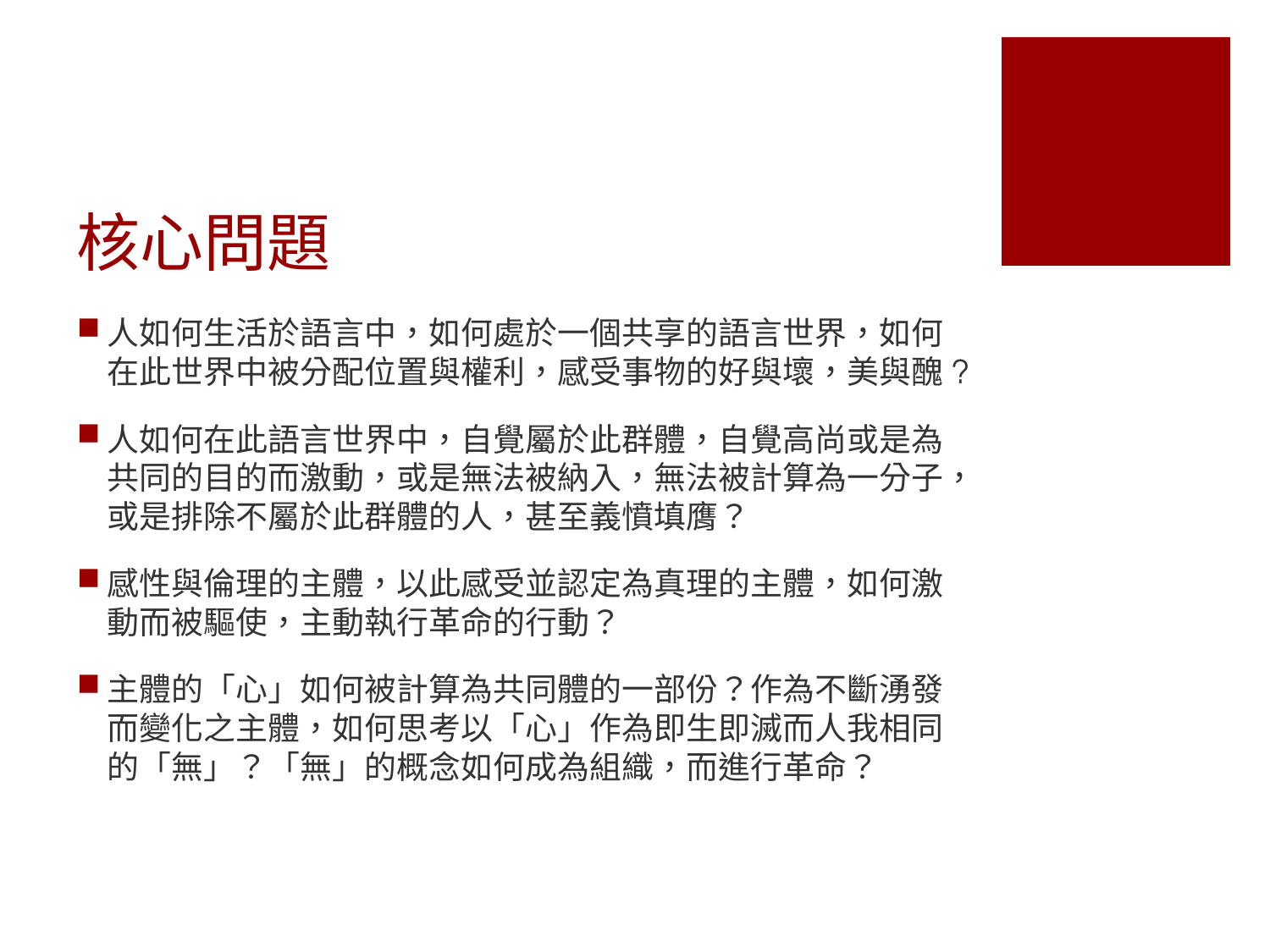

# 核心問題
人如何生活於語言中，如何處於一個共享的語言世界，如何在此世界中被分配位置與權利，感受事物的好與壞，美與醜?
人如何在此語言世界中，自覺屬於此群體，自覺高尚或是為共同的目的而激動，或是無法被納入，無法被計算為一分子，或是排除不屬於此群體的人，甚至義憤填膺？
感性與倫理的主體，以此感受並認定為真理的主體，如何激動而被驅使，主動執行革命的行動？
主體的「心」如何被計算為共同體的一部份？作為不斷湧發而變化之主體，如何思考以「心」作為即生即滅而人我相同的「無」？「無」的概念如何成為組織，而進行革命？